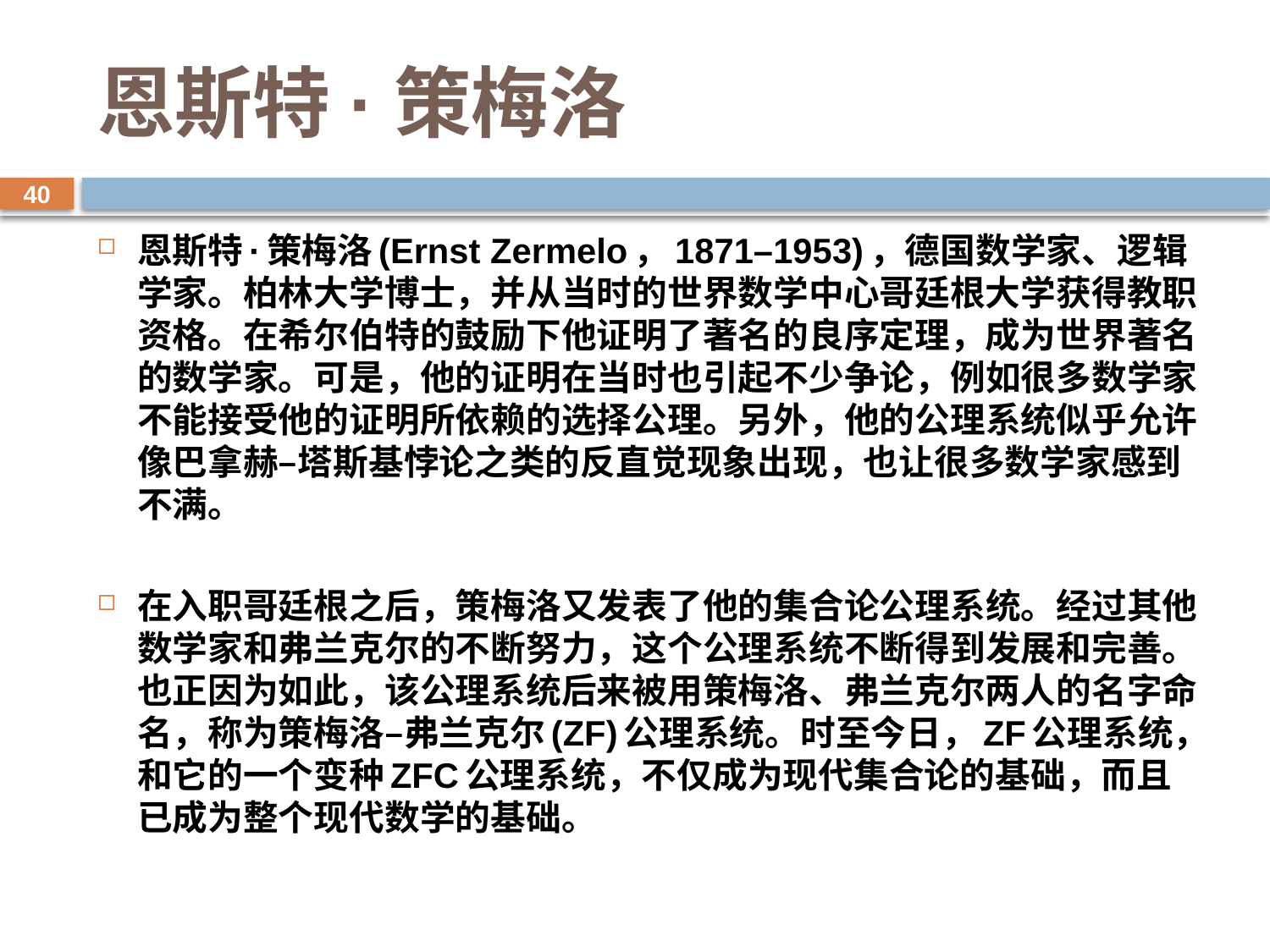

# 恩斯特·策梅洛
40
恩斯特·策梅洛(Ernst Zermelo，1871–1953)，德国数学家、逻辑学家。柏林大学博士，并从当时的世界数学中心哥廷根大学获得教职资格。在希尔伯特的鼓励下他证明了著名的良序定理，成为世界著名的数学家。可是，他的证明在当时也引起不少争论，例如很多数学家不能接受他的证明所依赖的选择公理。另外，他的公理系统似乎允许像巴拿赫–塔斯基悖论之类的反直觉现象出现，也让很多数学家感到不满。

在入职哥廷根之后，策梅洛又发表了他的集合论公理系统。经过其他数学家和弗兰克尔的不断努力，这个公理系统不断得到发展和完善。也正因为如此，该公理系统后来被用策梅洛、弗兰克尔两人的名字命名，称为策梅洛–弗兰克尔(ZF)公理系统。时至今日，ZF公理系统，和它的一个变种ZFC公理系统，不仅成为现代集合论的基础，而且已成为整个现代数学的基础。